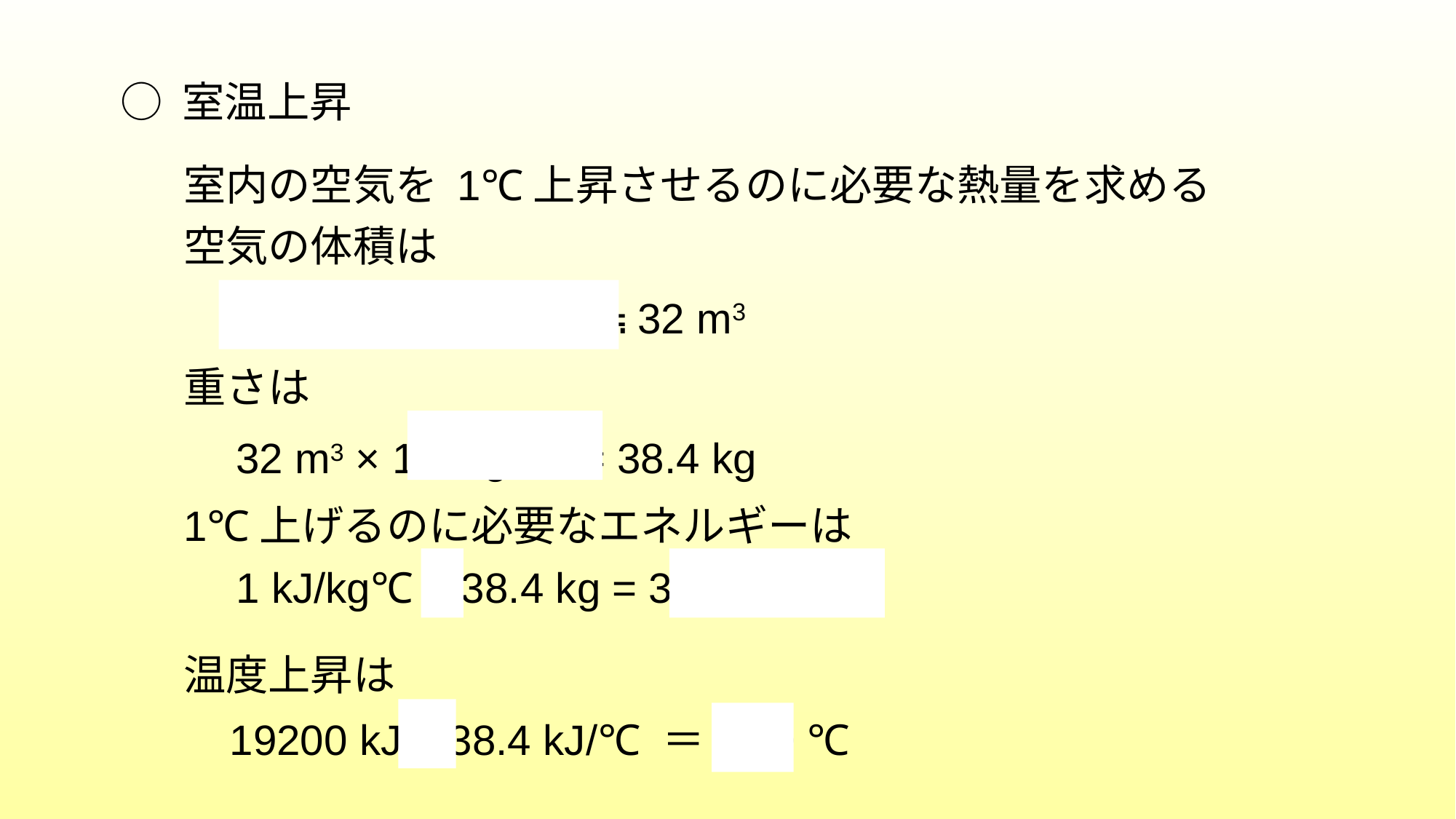

○ 室温上昇
室内の空気を 1℃上昇させるのに必要な熱量を求める
空気の体積は
　3.3 m2 × 4 × 2.4 m ≒ 32 m3

重さは

　32 m3 × 1.2 kg/m3 = 38.4 kg
1℃上げるのに必要なエネルギーは
　1 kJ/kg℃ × 38.4 kg = 38.4 kJ/℃

温度上昇は
　19200 kJ ÷ 38.4 kJ/℃ ＝ 500 ℃